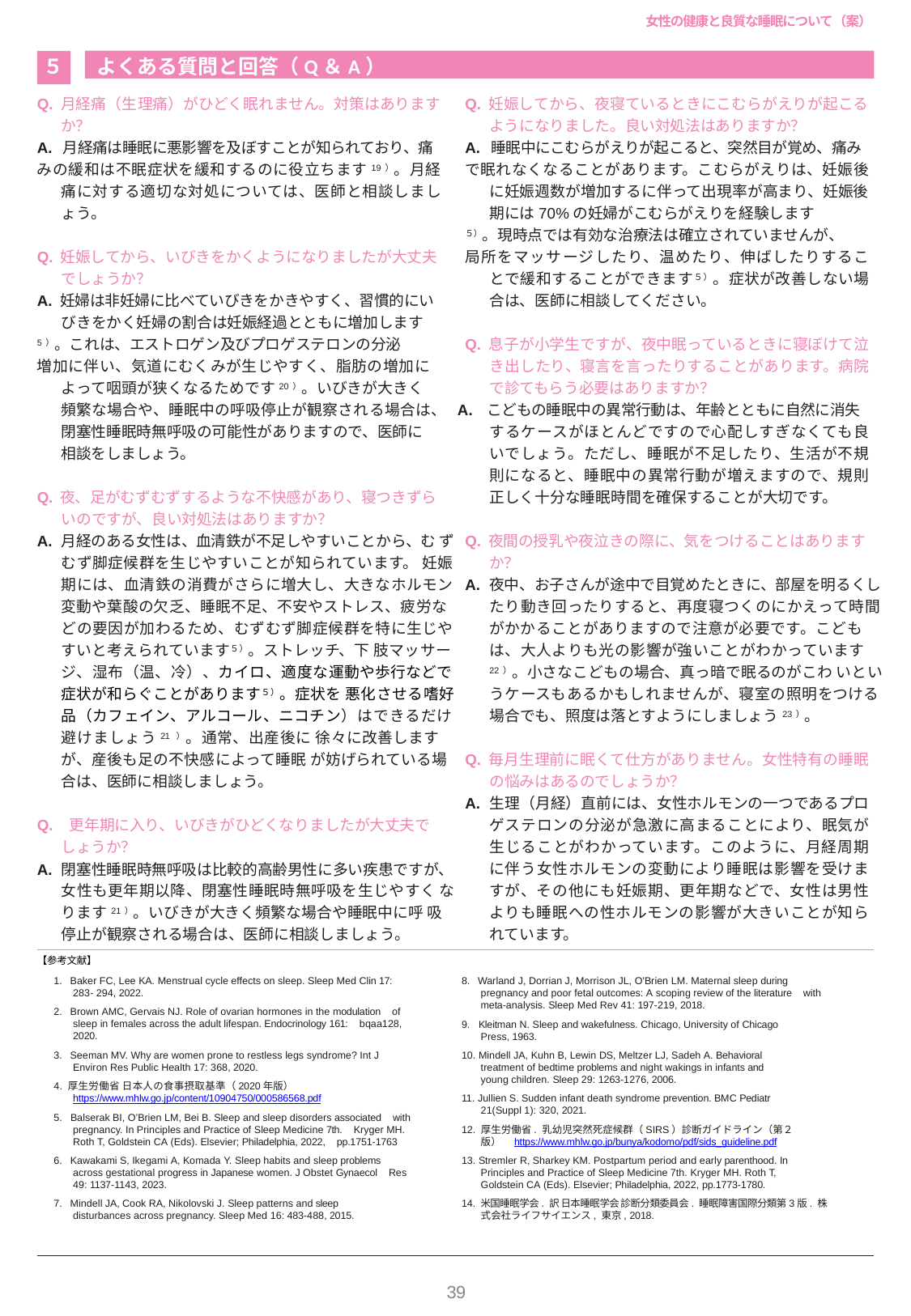

女性の健康と良質な睡眠について（案）

よくある質問と回答（Q＆A）
５
Q. 月経痛（生理痛）がひどく眠れません。対策はありますか？
A. 月経痛は睡眠に悪影響を及ぼすことが知られており、痛
みの緩和は不眠症状を緩和するのに役⽴ちます19）。月経痛に対する適切な対処については、医師と相談しましょう。
Q. 妊娠してから、夜寝ているときにこむらがえりが起こるようになりました。良い対処法はありますか？
A. 睡眠中にこむらがえりが起こると、突然目が覚め、痛み
で眠れなくなることがあります。こむらがえりは、妊娠後に妊娠週数が増加するに伴って出現率が高まり、妊娠後期には70%の妊婦がこむらがえりを経験します
５）。現時点では有効な治療法は確⽴されていませんが、
局所をマッサージしたり、温めたり、伸ばしたりすることで緩和することができます５）。症状が改善しない場合は、医師に相談してください。
Q. 妊娠してから、いびきをかくようになりましたが大丈夫でしょうか？
A. 妊婦は非妊婦に比べていびきをかきやすく、習慣的にいびきをかく妊婦の割合は妊娠経過とともに増加します
5）。これは、エストロゲン及びプロゲステロンの分泌
増加に伴い、気道にむくみが生じやすく、脂肪の増加によって咽頭が狭くなるためです20）。いびきが大きく
Q. 息子が小学生ですが、夜中眠っているときに寝ぼけて泣き出したり、寝言を言ったりすることがあります。病院で診てもらう必要はありますか？
頻繁な場合や、睡眠中の呼吸停止が観察される場合は、  A. こどもの睡眠中の異常行動は、年齢とともに自然に消失
閉塞性睡眠時無呼吸の可能性がありますので、医師に
相談をしましょう。
するケースがほとんどですので心配しすぎなくても良いでしょう。ただし、睡眠が不足したり、生活が不規則になると、睡眠中の異常行動が増えますので、規則正しく十分な睡眠時間を確保することが大切です。
Q. 夜、足がむずむずするような不快感があり、寝つきずらいのですが、良い対処法はありますか？
A. 月経のある女性は、血清鉄が不足しやすいことから、む ずむず脚症候群を生じやすいことが知られています。 妊娠期には、血清鉄の消費がさらに増大し、大きなホルモン変動や葉酸の⽋乏、睡眠不足、不安やストレス、疲労などの要因が加わるため、むずむず脚症候群を特に生じやすいと考えられています５）。ストレッチ、下 肢マッサージ、湿布（温、冷）、カイロ、適度な運動や歩行などで症状が和らぐことがあります５）。症状を 悪化させる嗜好品（カフェイン、アルコール、ニコチン）はできるだけ避けましょう21 ）。通常、出産後に 徐々に改善しますが、産後も足の不快感によって睡眠 が妨げられている場合は、医師に相談しましょう。
Q. 夜間の授乳や夜泣きの際に、気をつけることはありますか？
A. 夜中、お子さんが途中で目覚めたときに、部屋を明るくしたり動き回ったりすると、再度寝つくのにかえって時間がかかることがありますので注意が必要です。こどもは、大人よりも光の影響が強いことがわかっています22）。小さなこどもの場合、真っ暗で眠るのがこわ いというケースもあるかもしれませんが、寝室の照明をつける場合でも、照度は落とすようにしましょう23）。
Q. 毎月生理前に眠くて仕方がありません。女性特有の睡眠の悩みはあるのでしょうか？
A. 生理（月経）直前には、女性ホルモンの一つであるプロゲステロンの分泌が急激に高まることにより、眠気が生じることがわかっています。このように、月経周期に伴う女性ホルモンの変動により睡眠は影響を受けますが、その他にも妊娠期、更年期などで、女性は男性よりも睡眠への性ホルモンの影響が大きいことが知られています。
Q. 更年期に入り、いびきがひどくなりましたが大丈夫でしょうか？
A. 閉塞性睡眠時無呼吸は比較的高齢男性に多い疾患ですが、女性も更年期以降、閉塞性睡眠時無呼吸を生じやすく なります21）。いびきが大きく頻繁な場合や睡眠中に呼 吸停止が観察される場合は、医師に相談しましょう。

【参考文献】
1. Baker FC, Lee KA. Menstrual cycle effects on sleep. Sleep Med Clin 17: 283- 294, 2022.
2. Brown AMC, Gervais NJ. Role of ovarian hormones in the modulation of sleep in females across the adult lifespan. Endocrinology 161: bqaa128, 2020.
3. Seeman MV. Why are women prone to restless legs syndrome? Int J Environ Res Public Health 17: 368, 2020.
4. 厚生労働省 日本人の食事摂取基準（2020年版） https://www.mhlw.go.jp/content/10904750/000586568.pdf
5. Balserak BI, O’Brien LM, Bei B. Sleep and sleep disorders associated with pregnancy. In Principles and Practice of Sleep Medicine 7th. Kryger MH. Roth T, Goldstein CA (Eds). Elsevier; Philadelphia, 2022, pp.1751-1763
6. Kawakami S, Ikegami A, Komada Y. Sleep habits and sleep problems across gestational progress in Japanese women. J Obstet Gynaecol Res 49: 1137-1143, 2023.
7. Mindell JA, Cook RA, Nikolovski J. Sleep patterns and sleep disturbances across pregnancy. Sleep Med 16: 483-488, 2015.
8. Warland J, Dorrian J, Morrison JL, O'Brien LM. Maternal sleep during pregnancy and poor fetal outcomes: A scoping review of the literature with meta-analysis. Sleep Med Rev 41: 197-219, 2018.
9. Kleitman N. Sleep and wakefulness. Chicago, University of Chicago Press, 1963.
10. Mindell JA, Kuhn B, Lewin DS, Meltzer LJ, Sadeh A. Behavioral treatment of bedtime problems and night wakings in infants and young children. Sleep 29: 1263-1276, 2006.
11. Jullien S. Sudden infant death syndrome prevention. BMC Pediatr 21(Suppl 1): 320, 2021.
12. 厚生労働省. 乳幼児突然死症候群（SIRS）診断ガイドライン（第２版） https://www.mhlw.go.jp/bunya/kodomo/pdf/sids_guideline.pdf
13. Stremler R, Sharkey KM. Postpartum period and early parenthood. In Principles and Practice of Sleep Medicine 7th. Kryger MH. Roth T, Goldstein CA (Eds). Elsevier; Philadelphia, 2022, pp.1773-1780.
14. 米国睡眠学会. 訳 日本睡眠学会 診断分類委員会. 睡眠障害国際分類第3版. 株式会社ライフサイエンス, 東京, 2018.
39